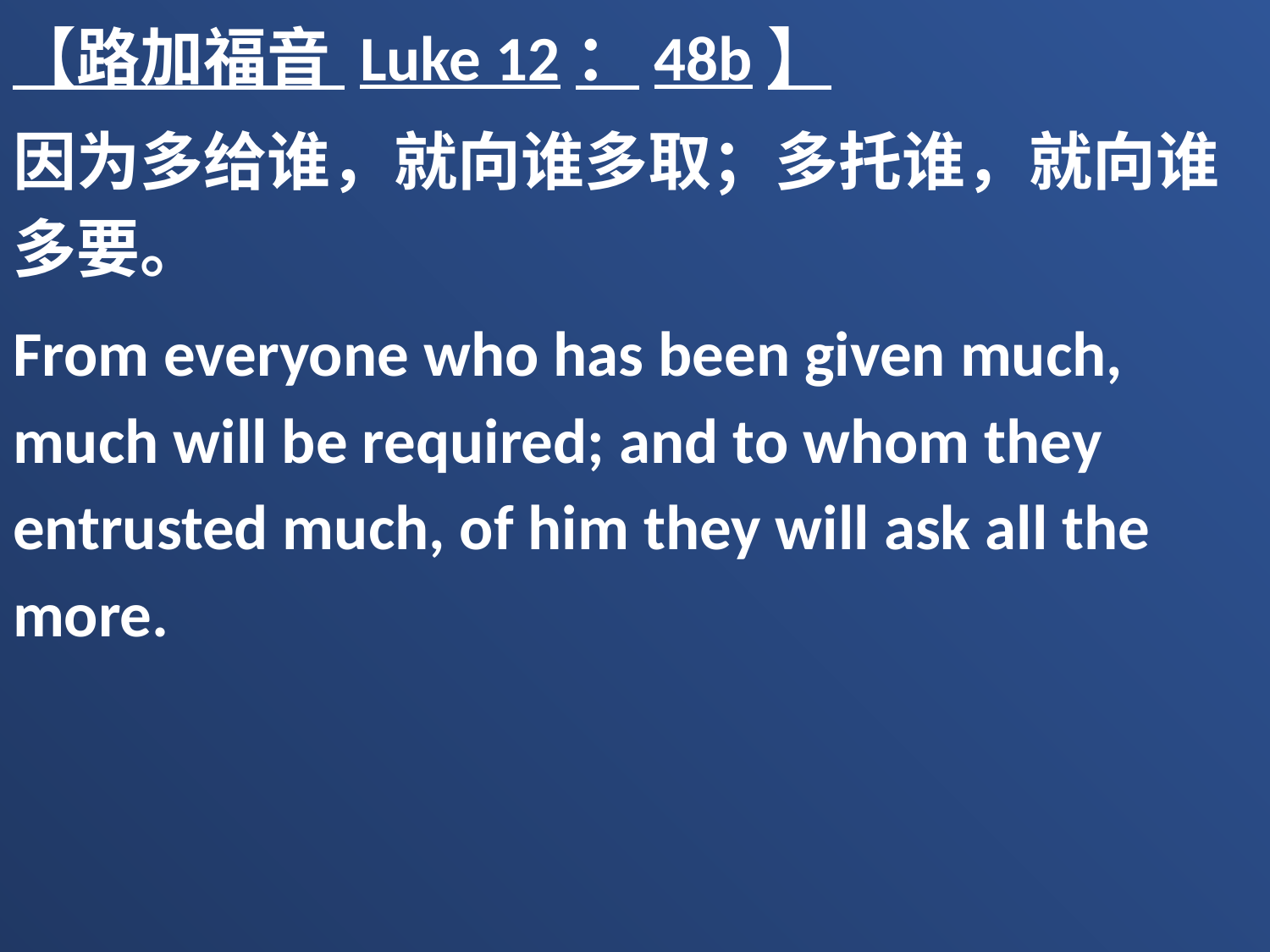

【路加福音 Luke 12：48b】
因为多给谁，就向谁多取；多托谁，就向谁多要。
From everyone who has been given much, much will be required; and to whom they entrusted much, of him they will ask all the more.